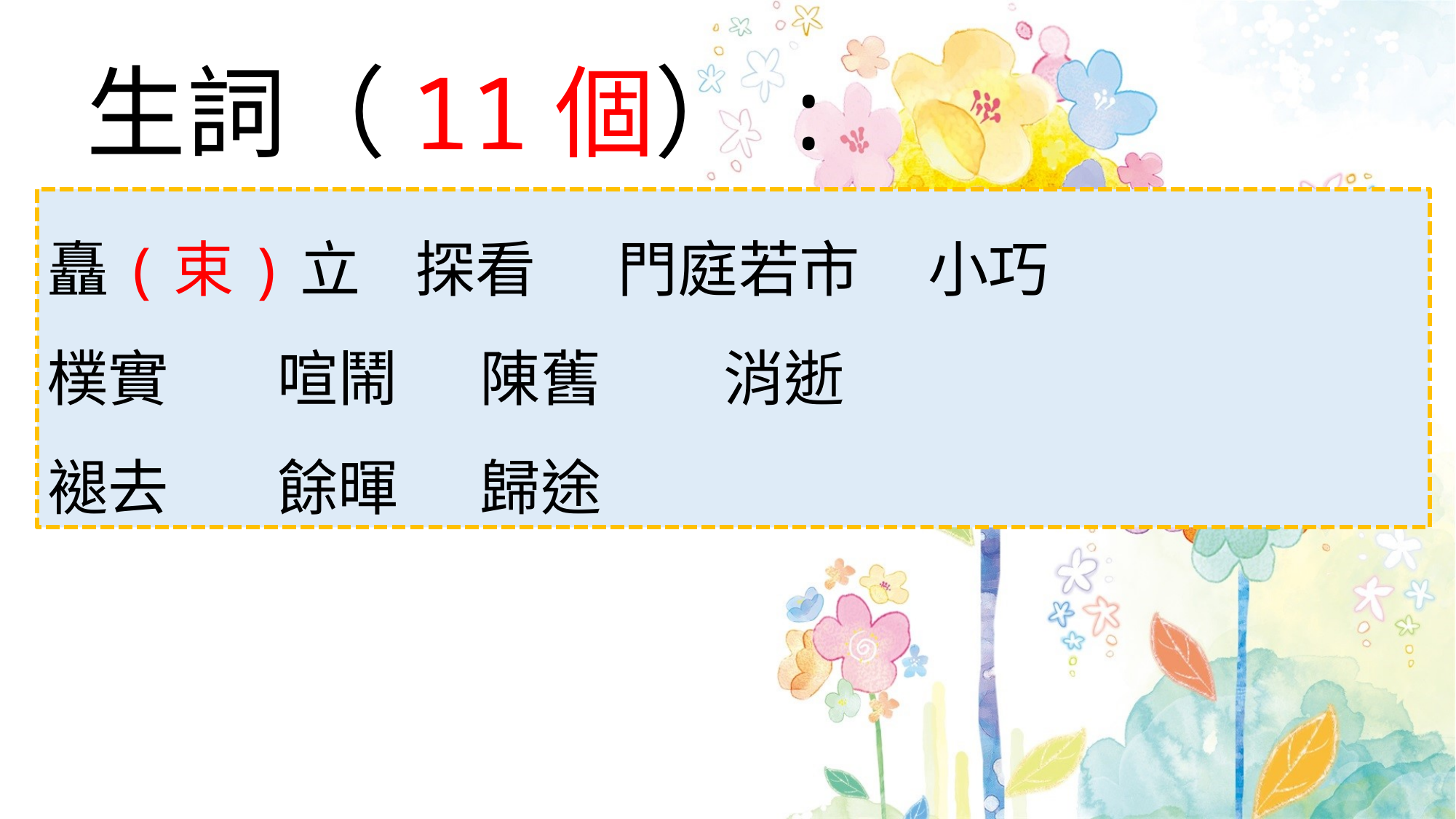

生詞（11個）:
矗(束)立    探看      門庭若市     小巧
樸實        喧鬧      陳舊         消逝
褪去        餘暉      歸途